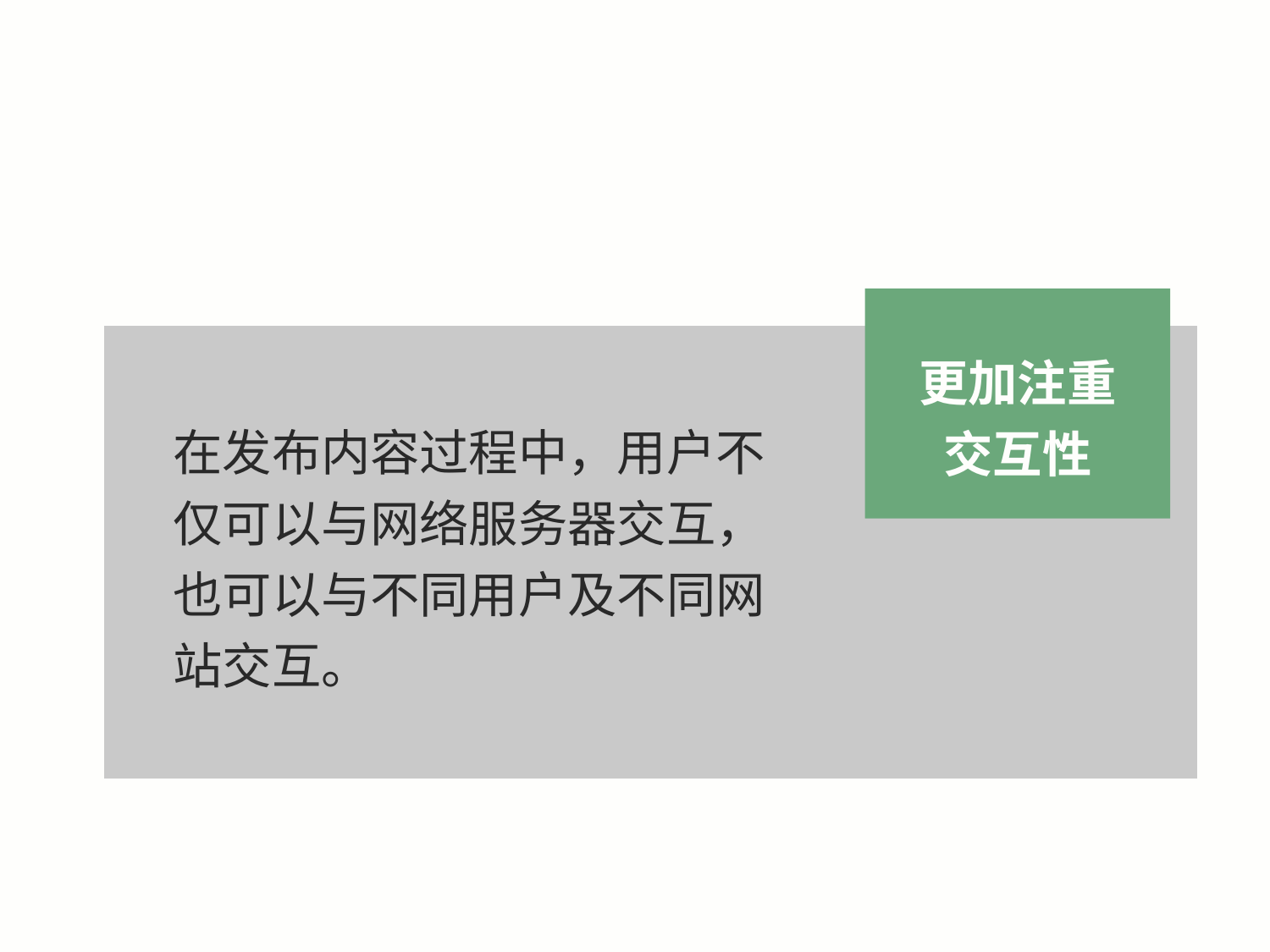

更加注重
交互性
在发布内容过程中，用户不仅可以与网络服务器交互，也可以与不同用户及不同网站交互。